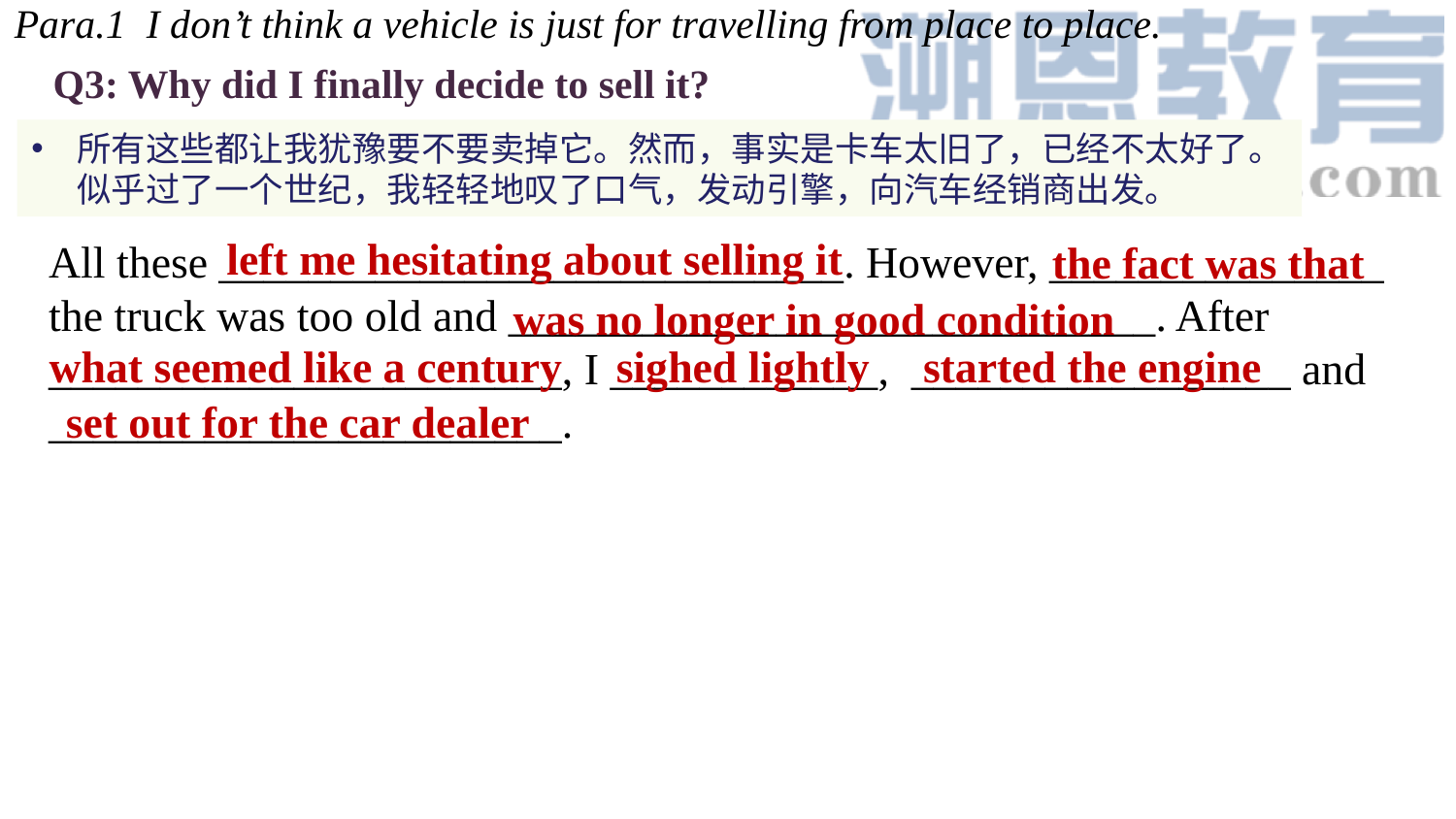

Para.1  I don’t think a vehicle is just for travelling from place to place.
Q3: Why did I finally decide to sell it?
所有这些都让我犹豫要不要卖掉它。然而，事实是卡车太旧了，已经不太好了。似乎过了一个世纪，我轻轻地叹了口气，发动引擎，向汽车经销商出发。
left me hesitating about selling it
All these ____________________________. However, _______________ the truck was too old and _____________________________. After _______________________, I ____________,  _________________ and _______________________.
the fact was that
was no longer in good condition
what seemed like a century
sighed lightly
started the engine
set out for the car dealer